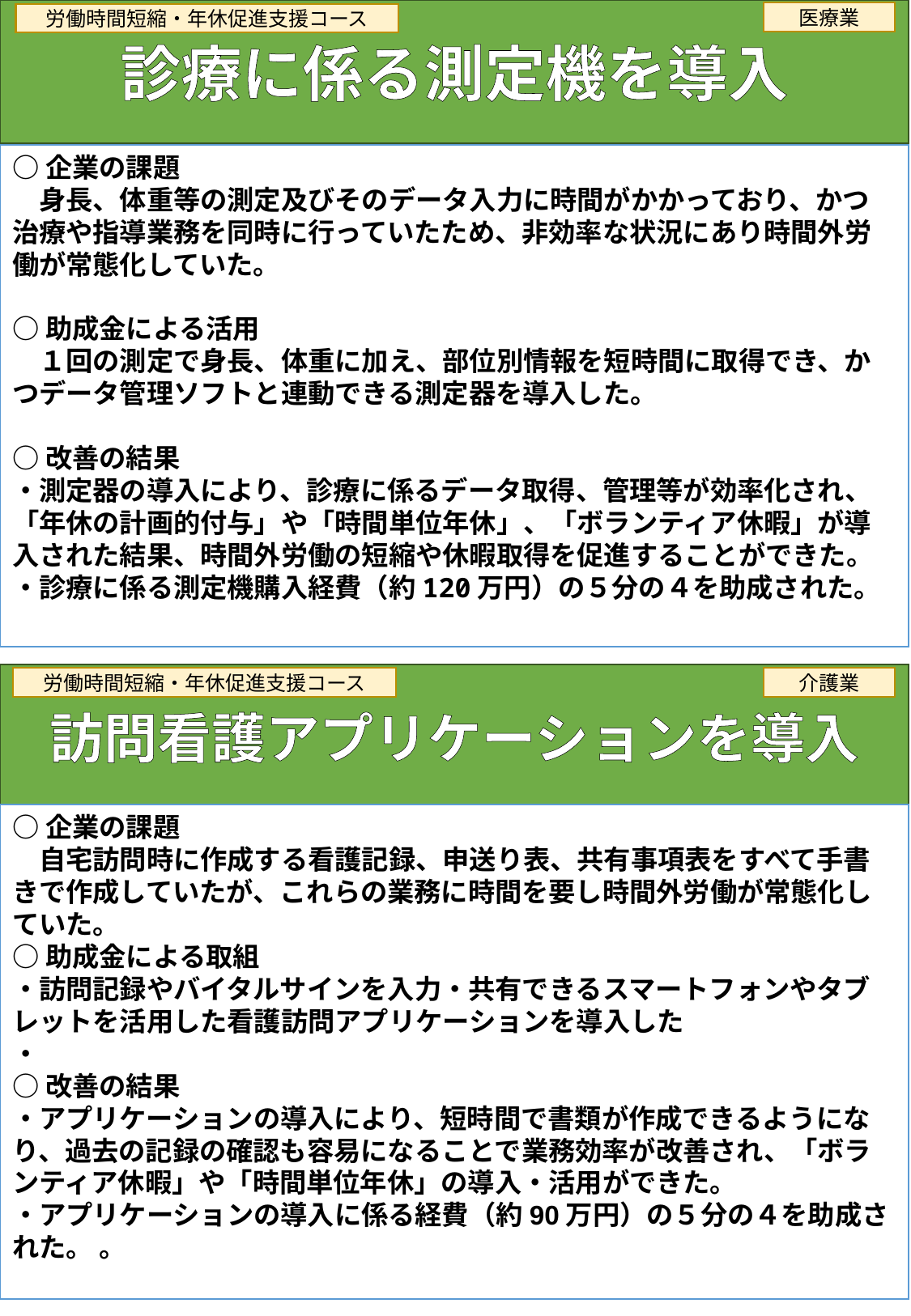

診療に係る測定機を導入
医療業
労働時間短縮・年休促進支援コース
○企業の課題
　身長、体重等の測定及びそのデータ入力に時間がかかっており、かつ治療や指導業務を同時に行っていたため、非効率な状況にあり時間外労働が常態化していた。
○助成金による活用
　１回の測定で身長、体重に加え、部位別情報を短時間に取得でき、かつデータ管理ソフトと連動できる測定器を導入した。

○改善の結果
・測定器の導入により、診療に係るデータ取得、管理等が効率化され、「年休の計画的付与」や「時間単位年休」、「ボランティア休暇」が導入された結果、時間外労働の短縮や休暇取得を促進することができた。
・診療に係る測定機購入経費（約120万円）の５分の４を助成された。
訪問看護アプリケーションを導入
労働時間短縮・年休促進支援コース
介護業
○企業の課題
　自宅訪問時に作成する看護記録、申送り表、共有事項表をすべて手書きで作成していたが、これらの業務に時間を要し時間外労働が常態化していた。
○助成金による取組
・訪問記録やバイタルサインを入力・共有できるスマートフォンやタブレットを活用した看護訪問アプリケーションを導入した
・
○改善の結果
・アプリケーションの導入により、短時間で書類が作成できるようになり、過去の記録の確認も容易になることで業務効率が改善され、「ボランティア休暇」や「時間単位年休」の導入・活用ができた。
・アプリケーションの導入に係る経費（約90万円）の５分の４を助成された。 。